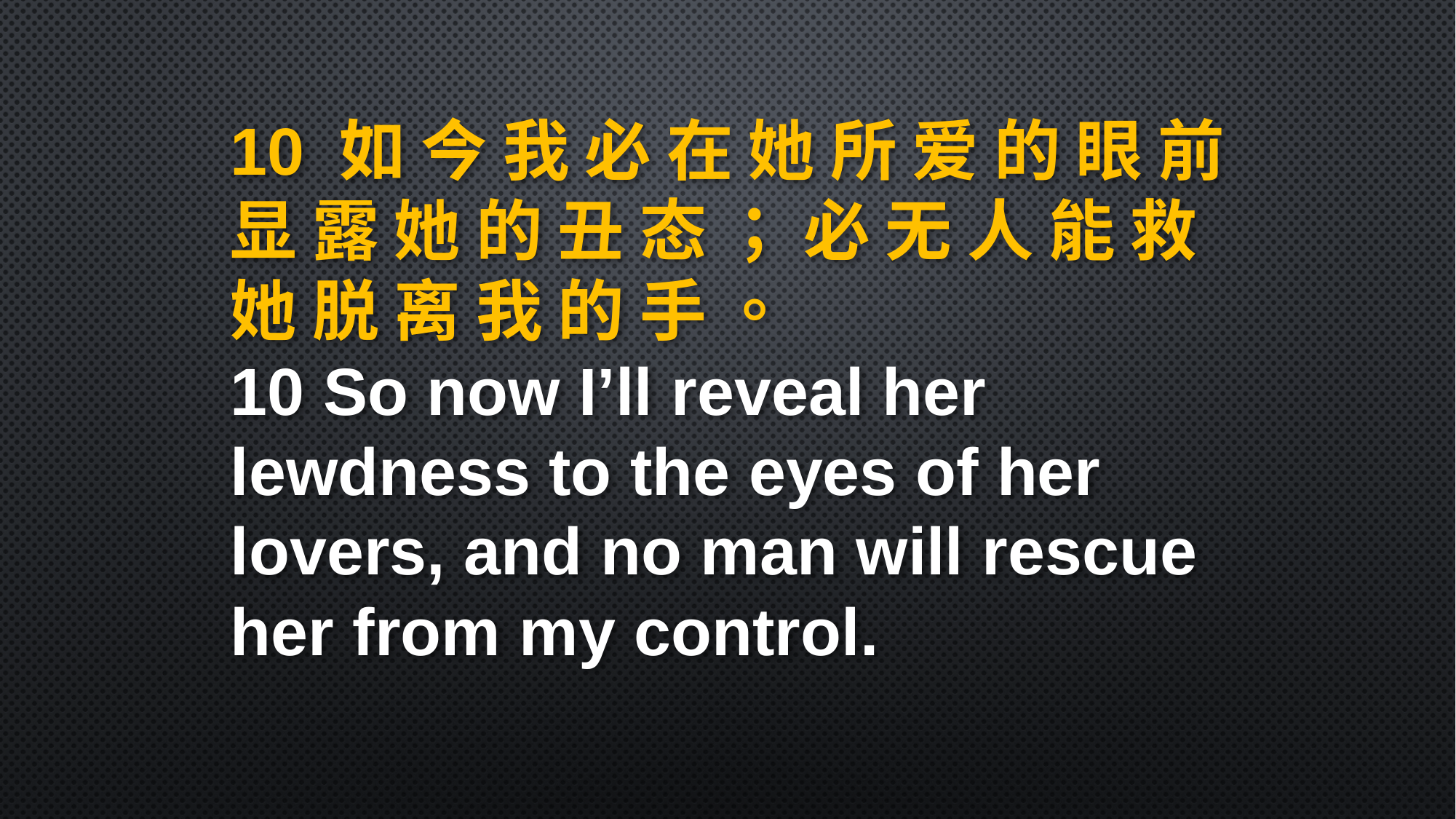

10 如 今 我 必 在 她 所 爱 的 眼 前 显 露 她 的 丑 态 ； 必 无 人 能 救 她 脱 离 我 的 手 。
10 So now I’ll reveal her lewdness to the eyes of her lovers, and no man will rescue her from my control.